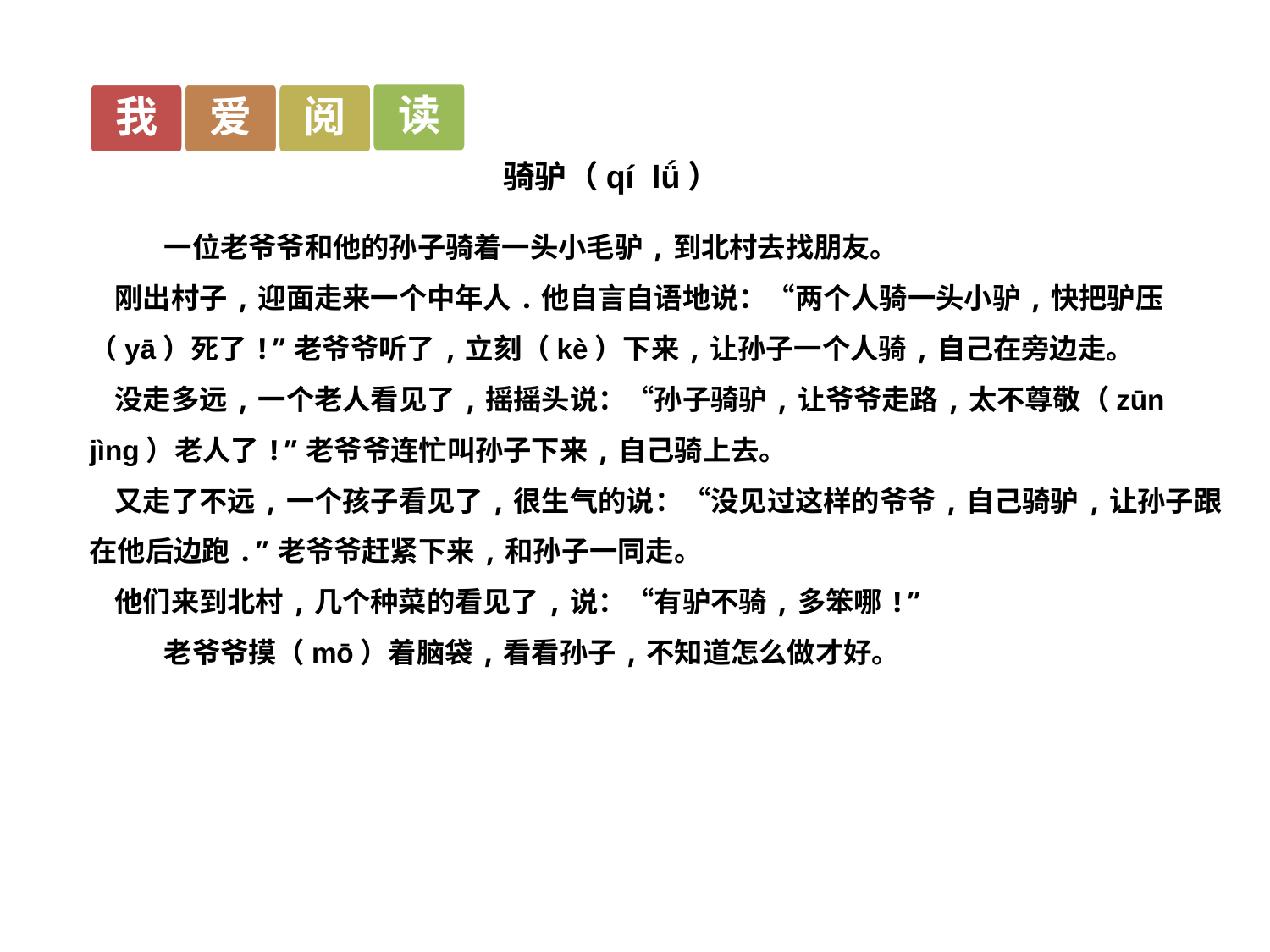

读
我
爱
阅
骑驴（qí  lǘ）
一位老爷爷和他的孙子骑着一头小毛驴,到北村去找朋友。
    刚出村子,迎面走来一个中年人.他自言自语地说：“两个人骑一头小驴,快把驴压（yā）死了!”老爷爷听了,立刻（kè）下来,让孙子一个人骑,自己在旁边走。
    没走多远,一个老人看见了,摇摇头说：“孙子骑驴,让爷爷走路,太不尊敬（zūn jìng）老人了!”老爷爷连忙叫孙子下来,自己骑上去。
    又走了不远,一个孩子看见了,很生气的说：“没见过这样的爷爷,自己骑驴,让孙子跟在他后边跑.”老爷爷赶紧下来,和孙子一同走。
    他们来到北村,几个种菜的看见了,说：“有驴不骑,多笨哪!”
    老爷爷摸（mō）着脑袋,看看孙子,不知道怎么做才好。